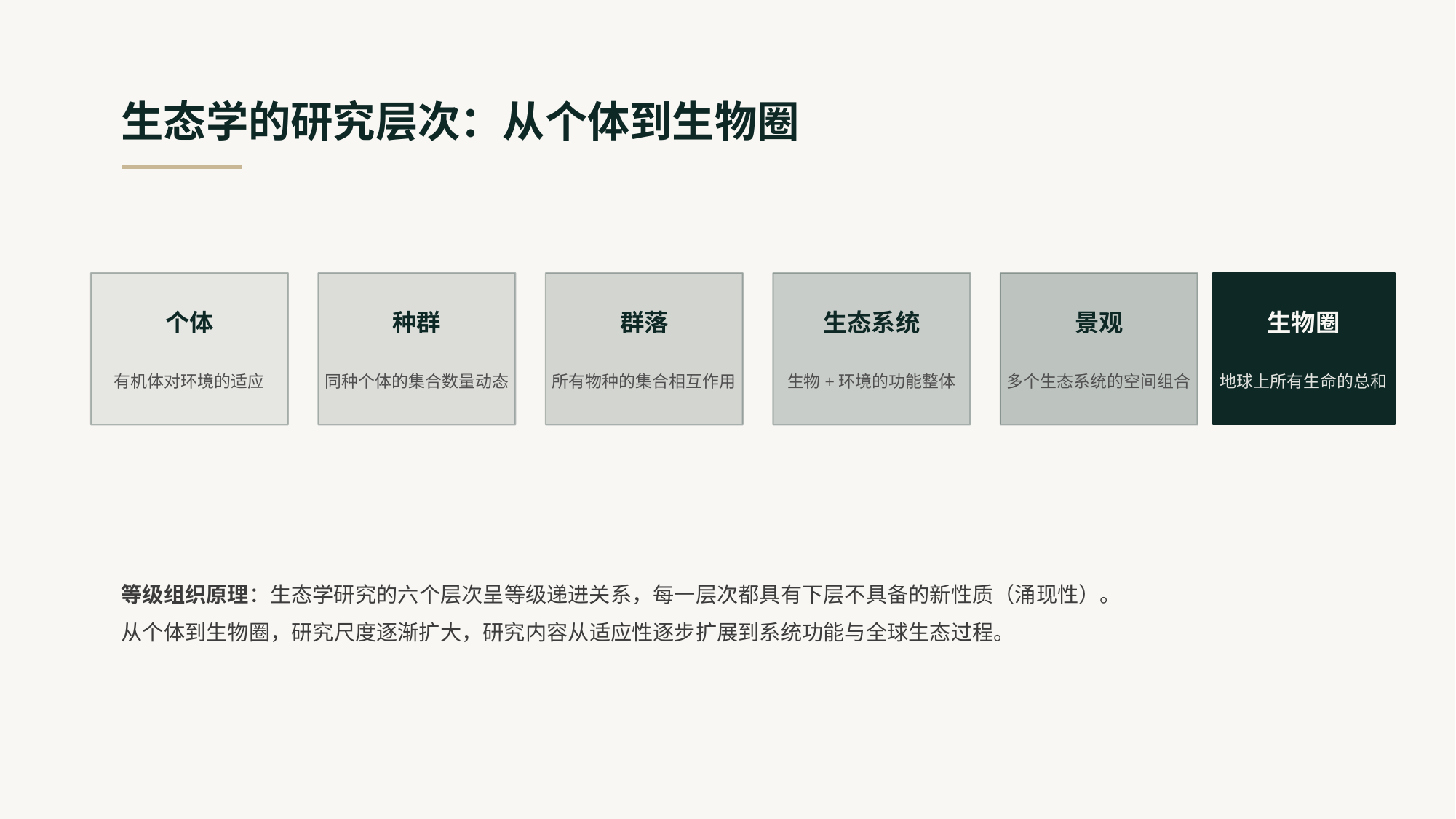

生态学的研究层次：从个体到生物圈

个体
种群
群落
生态系统
景观
生物圈
有机体对环境的适应
同种个体的集合数量动态
所有物种的集合相互作用
生物+环境的功能整体
多个生态系统的空间组合
地球上所有生命的总和
等级组织原理：生态学研究的六个层次呈等级递进关系，每一层次都具有下层不具备的新性质（涌现性）。
从个体到生物圈，研究尺度逐渐扩大，研究内容从适应性逐步扩展到系统功能与全球生态过程。